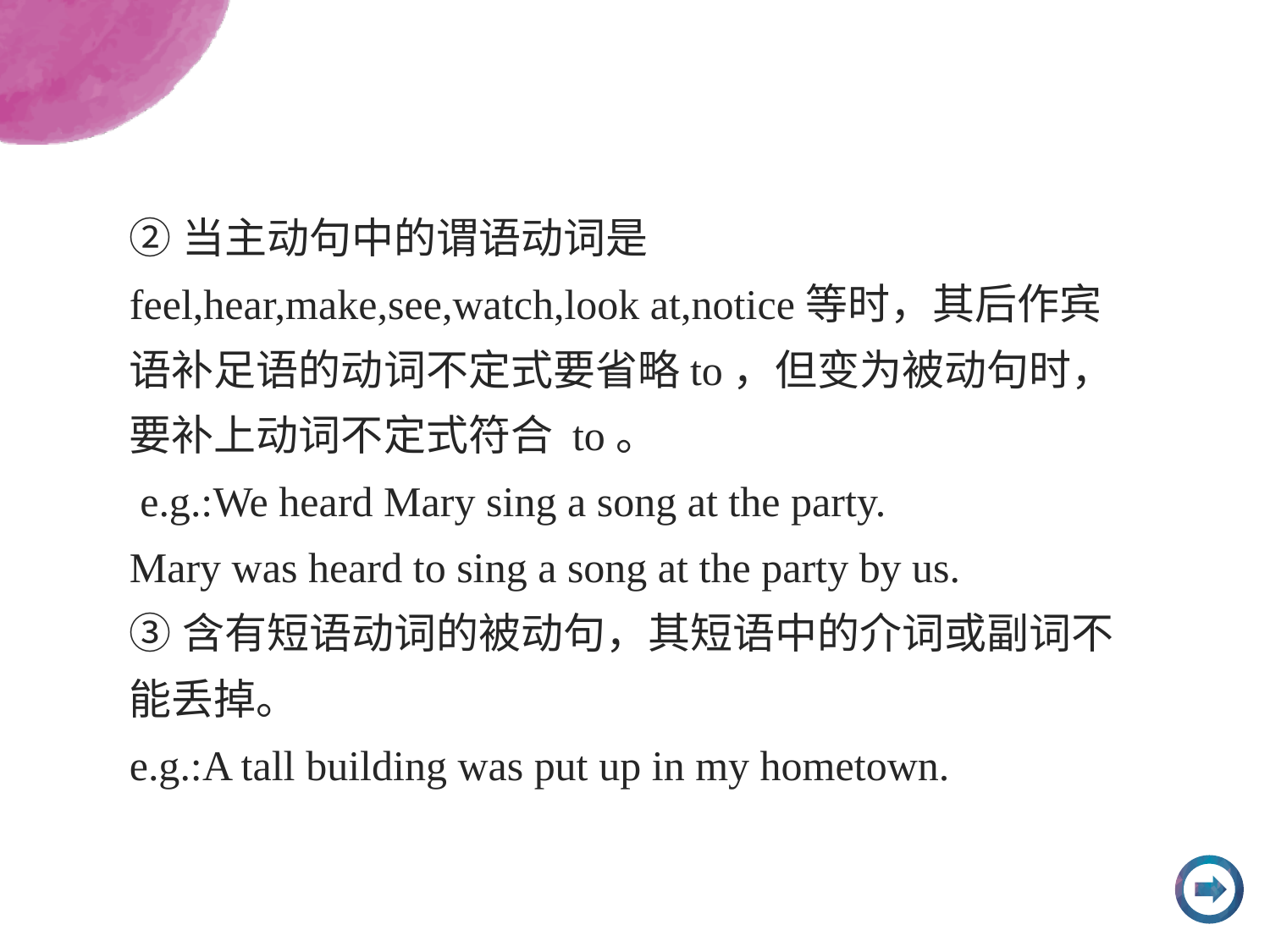

②当主动句中的谓语动词是feel,hear,make,see,watch,look at,notice等时，其后作宾语补足语的动词不定式要省略to，但变为被动句时，要补上动词不定式符合 to。
 e.g.:We heard Mary sing a song at the party.
Mary was heard to sing a song at the party by us.
③含有短语动词的被动句，其短语中的介词或副词不能丢掉。
e.g.:A tall building was put up in my hometown.